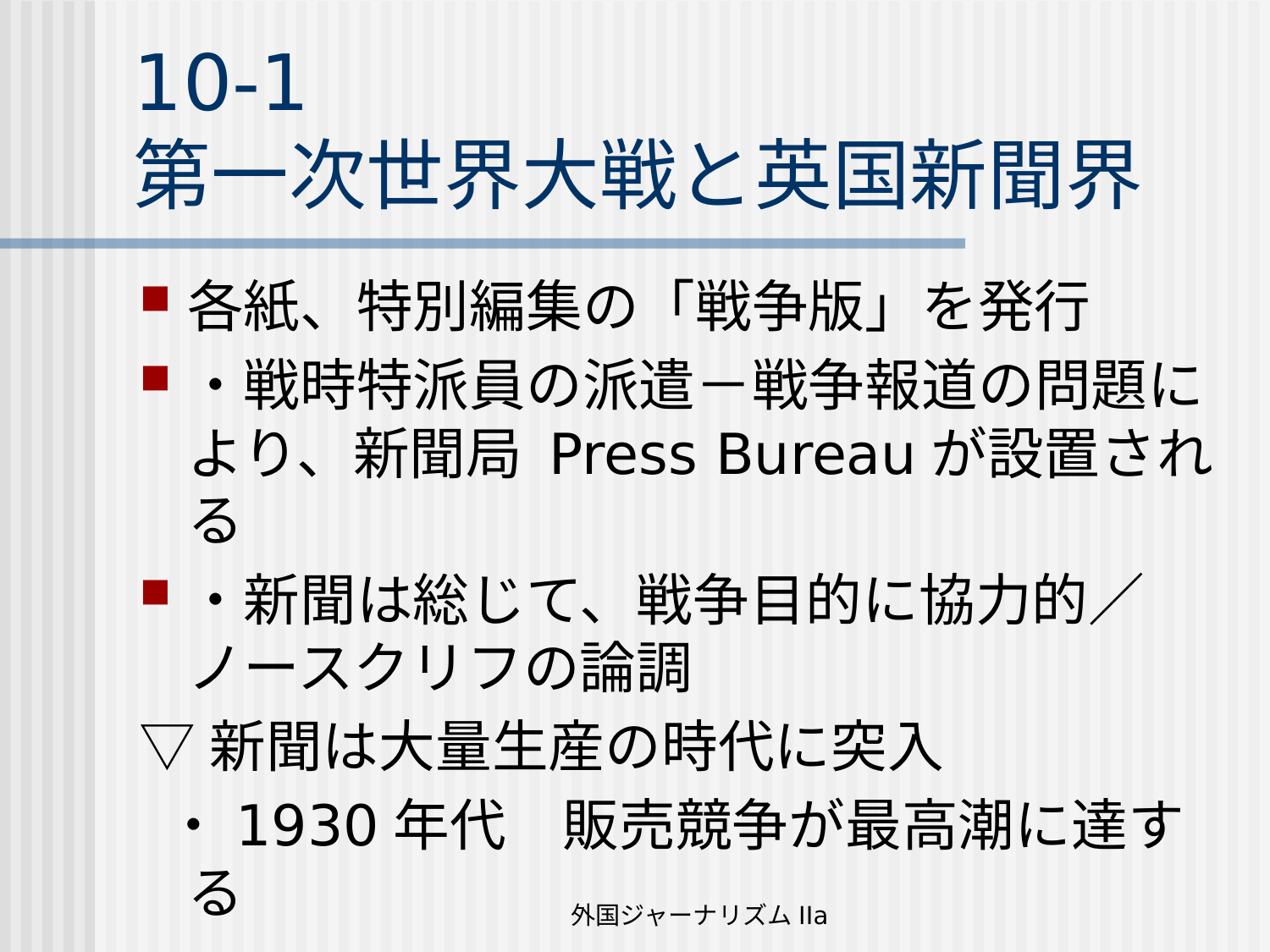

# 10-1 第一次世界大戦と英国新聞界
各紙、特別編集の「戦争版」を発行
・戦時特派員の派遣－戦争報道の問題により、新聞局 Press Bureauが設置される
・新聞は総じて、戦争目的に協力的／ノースクリフの論調
▽新聞は大量生産の時代に突入
 ・1930年代　販売競争が最高潮に達する
外国ジャーナリズムIIa